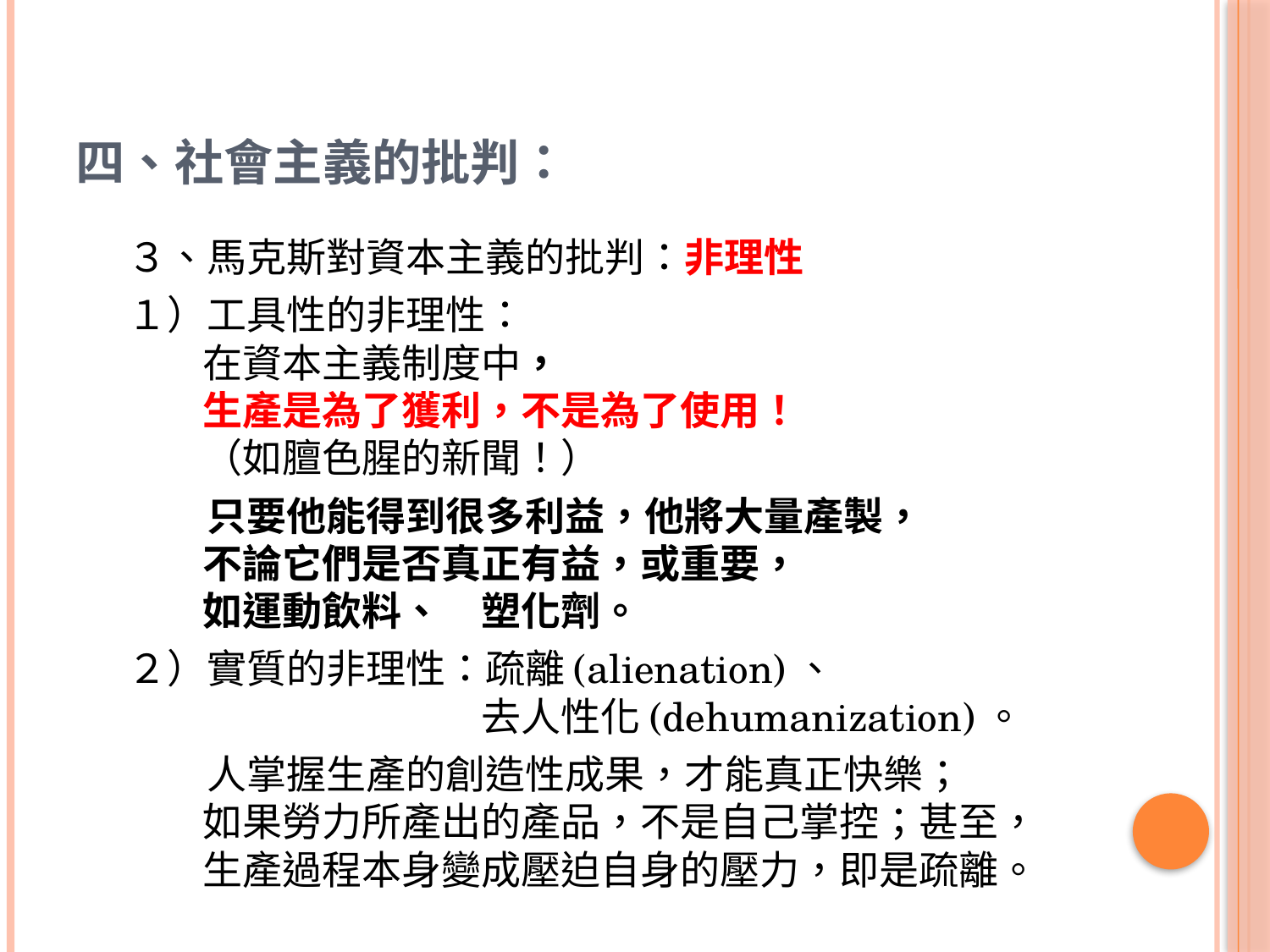

# 四、社會主義的批判：
　３、馬克斯對資本主義的批判：非理性
　１）工具性的非理性：
　　在資本主義制度中，
　　生產是為了獲利，不是為了使用！
　　（如膻色腥的新聞！）
　　　只要他能得到很多利益，他將大量產製，
　　不論它們是否真正有益，或重要，
　　如運動飲料、　塑化劑。
　２）實質的非理性：疏離(alienation)、
　　　　　　　　　去人性化(dehumanization)。
　　　人掌握生產的創造性成果，才能真正快樂；
　　如果勞力所產出的產品，不是自己掌控；甚至，
　　生產過程本身變成壓迫自身的壓力，即是疏離。